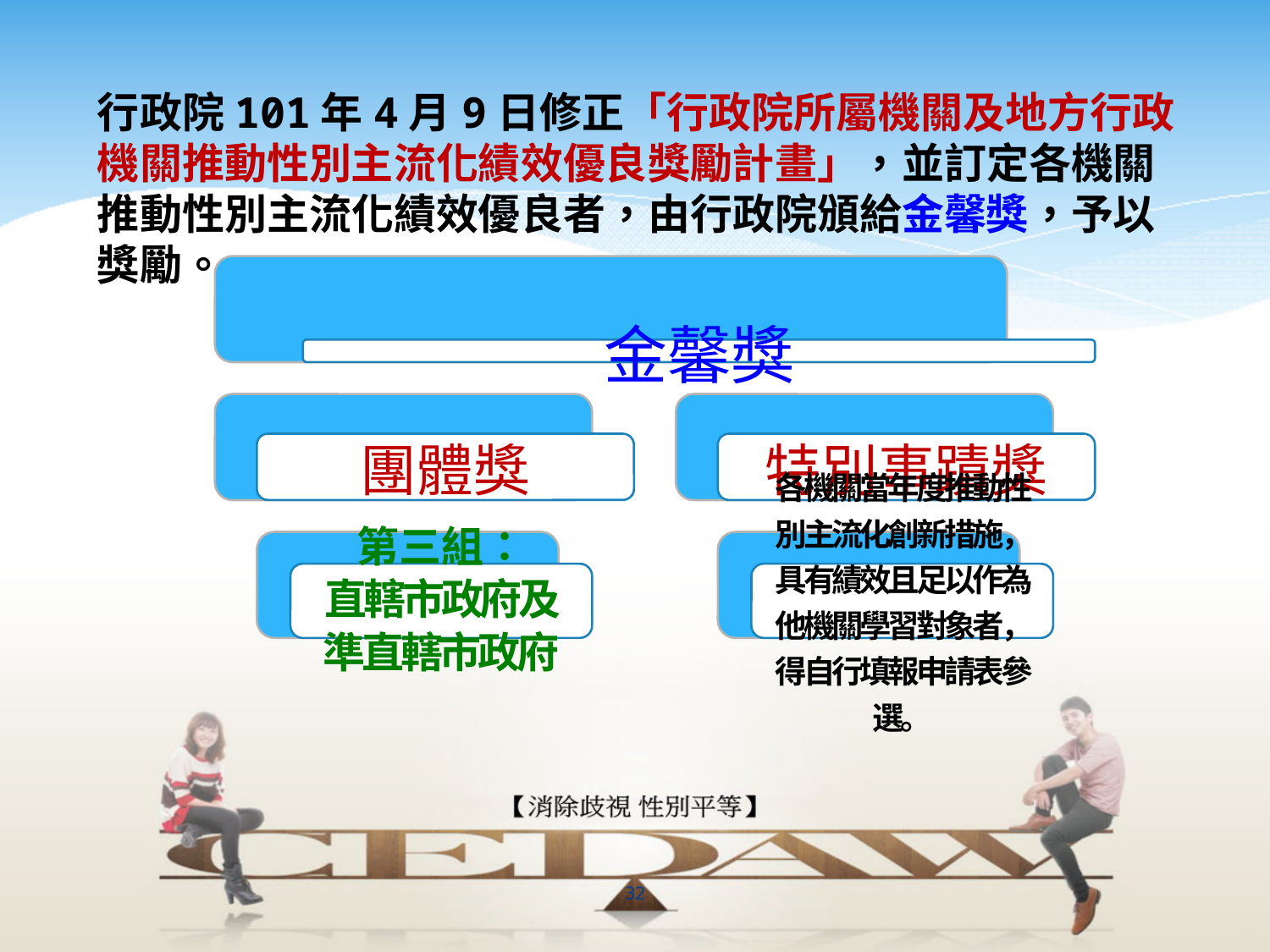

行政院101年4月9日修正「行政院所屬機關及地方行政機關推動性別主流化績效優良獎勵計畫」，並訂定各機關推動性別主流化績效優良者，由行政院頒給金馨獎，予以獎勵。
金馨獎
團體獎
第三組：
直轄市政府及準直轄市政府
特別事蹟獎
32